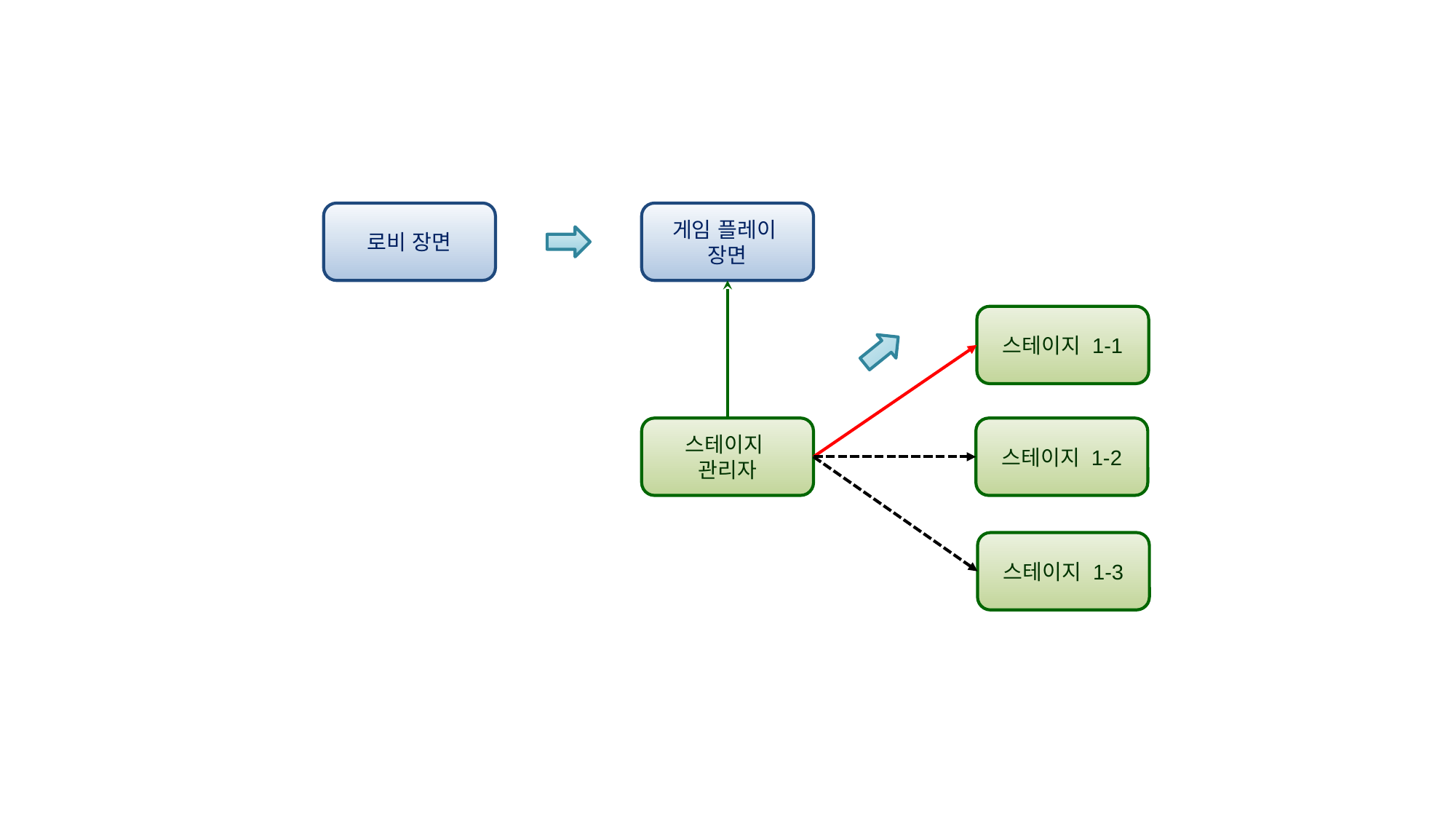

로비 장면
게임 플레이
장면

스테이지 1-1

스테이지
관리자
스테이지 1-2
스테이지 1-3